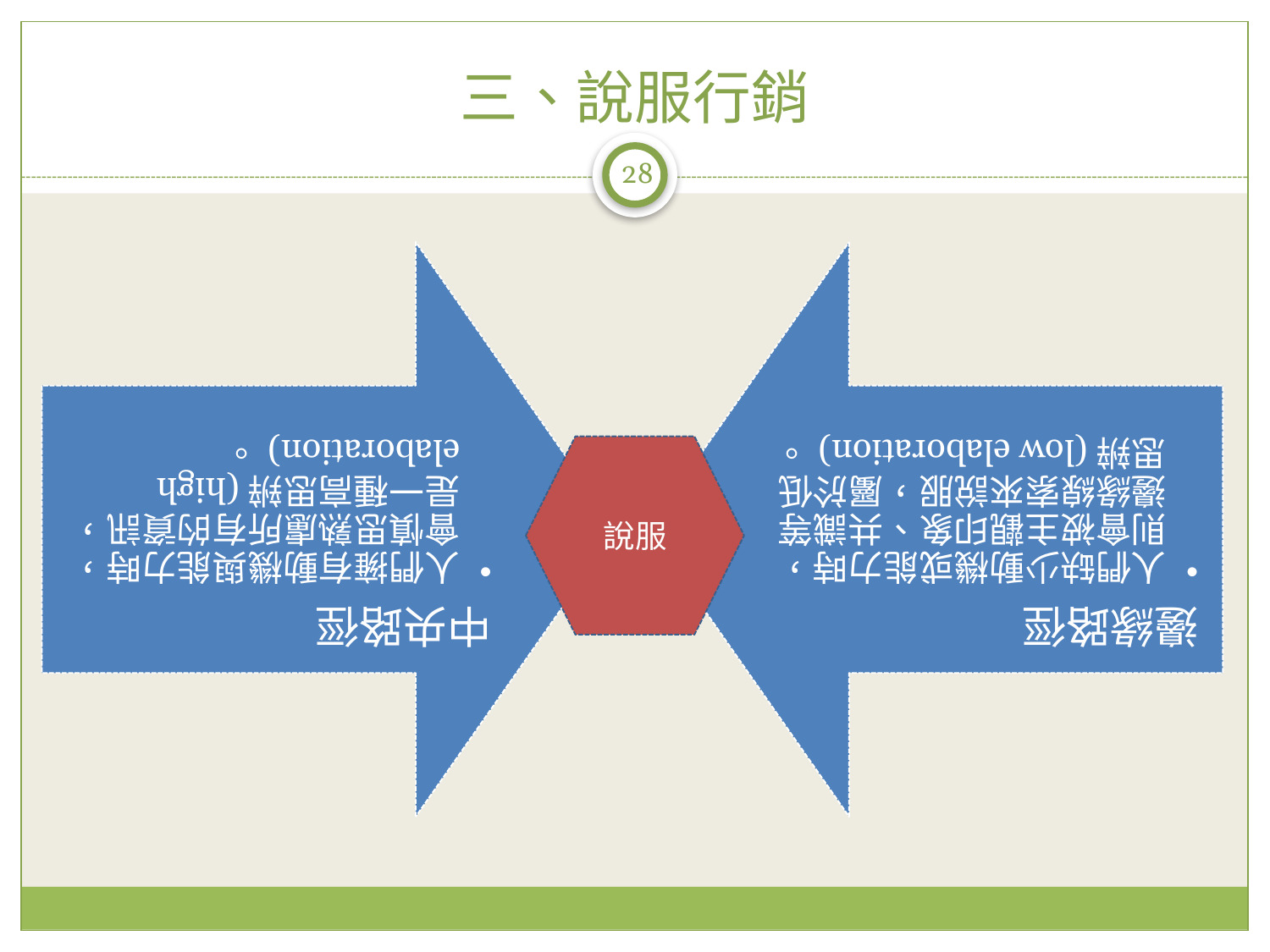

# 三、說服行銷
28
中央路徑
人們擁有動機與能力時，會慎思熟慮所有的資訊，是一種高思辨(high elaboration)。
邊緣路徑
人們缺少動機或能力時，則會被主觀印象、共識等邊緣線索來說服，屬於低思辨(low elaboration)。
說服